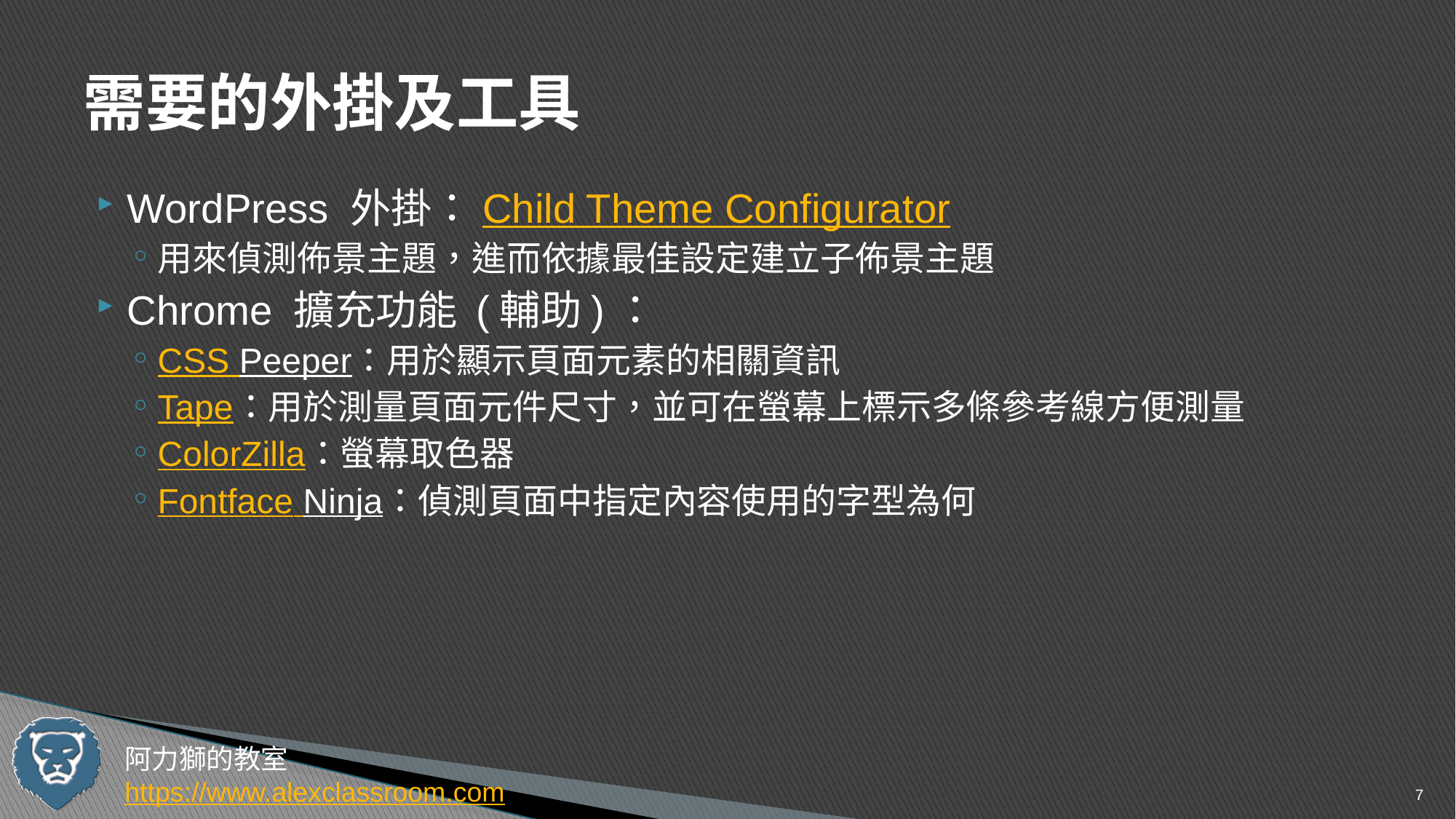

# 需要的外掛及工具
WordPress 外掛：Child Theme Configurator
用來偵測佈景主題，進而依據最佳設定建立子佈景主題
Chrome 擴充功能 (輔助)：
CSS Peeper：用於顯示頁面元素的相關資訊
Tape：用於測量頁面元件尺寸，並可在螢幕上標示多條參考線方便測量
ColorZilla：螢幕取色器
Fontface Ninja：偵測頁面中指定內容使用的字型為何
7